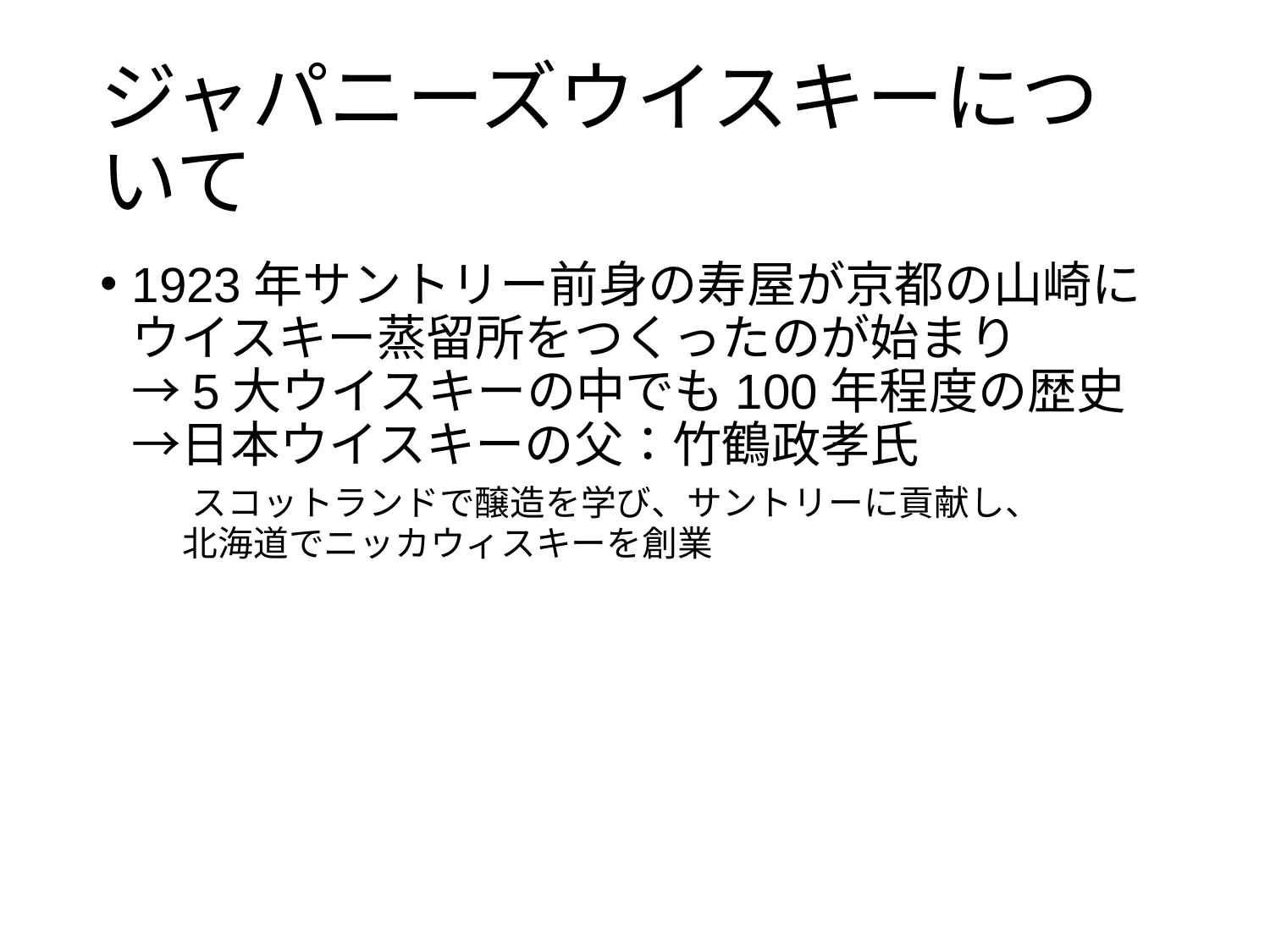

# ジャパニーズウイスキーについて
1923年サントリー前身の寿屋が京都の山崎に
ウイスキー蒸留所をつくったのが始まり
→5大ウイスキーの中でも100年程度の歴史
→日本ウイスキーの父：竹鶴政孝氏
　 スコットランドで醸造を学び、サントリーに貢献し、
　  北海道でニッカウィスキーを創業